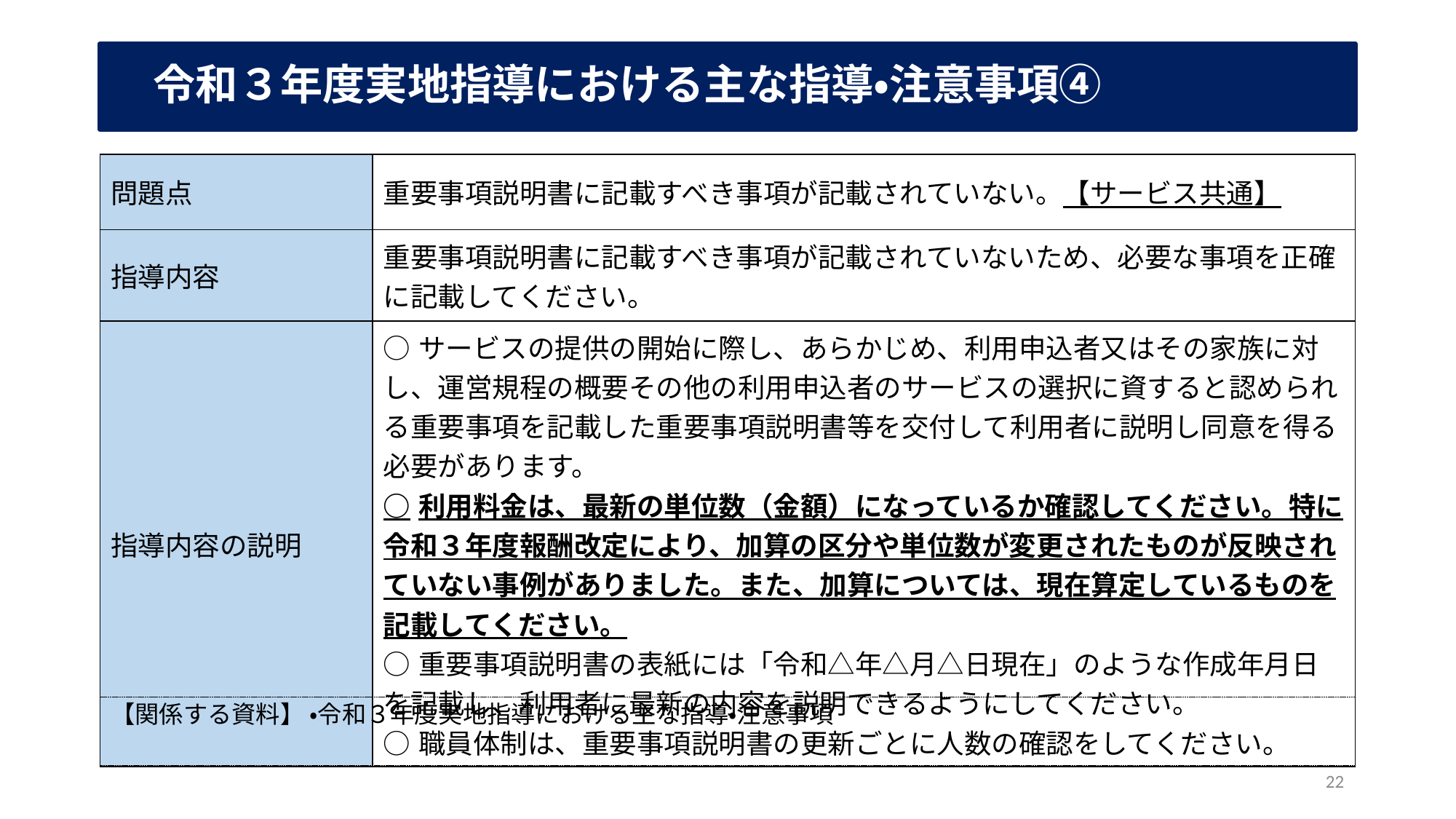

# 令和３年度実地指導における主な指導・注意事項④
| 問題点 | 重要事項説明書に記載すべき事項が記載されていない。【サービス共通】 |
| --- | --- |
| 指導内容 | 重要事項説明書に記載すべき事項が記載されていないため、必要な事項を正確に記載してください。 |
| 指導内容の説明 | ○サービスの提供の開始に際し、あらかじめ、利用申込者又はその家族に対し、運営規程の概要その他の利用申込者のサービスの選択に資すると認められる重要事項を記載した重要事項説明書等を交付して利用者に説明し同意を得る必要があります。 ○利用料金は、最新の単位数（金額）になっているか確認してください。特に令和３年度報酬改定により、加算の区分や単位数が変更されたものが反映されていない事例がありました。また、加算については、現在算定しているものを記載してください。 ○重要事項説明書の表紙には「令和△年△月△日現在」のような作成年月日を記載し、利用者に最新の内容を説明できるようにしてください。 ○職員体制は、重要事項説明書の更新ごとに人数の確認をしてください。 |
【関係する資料】 ・令和３年度実地指導における主な指導・注意事項
22